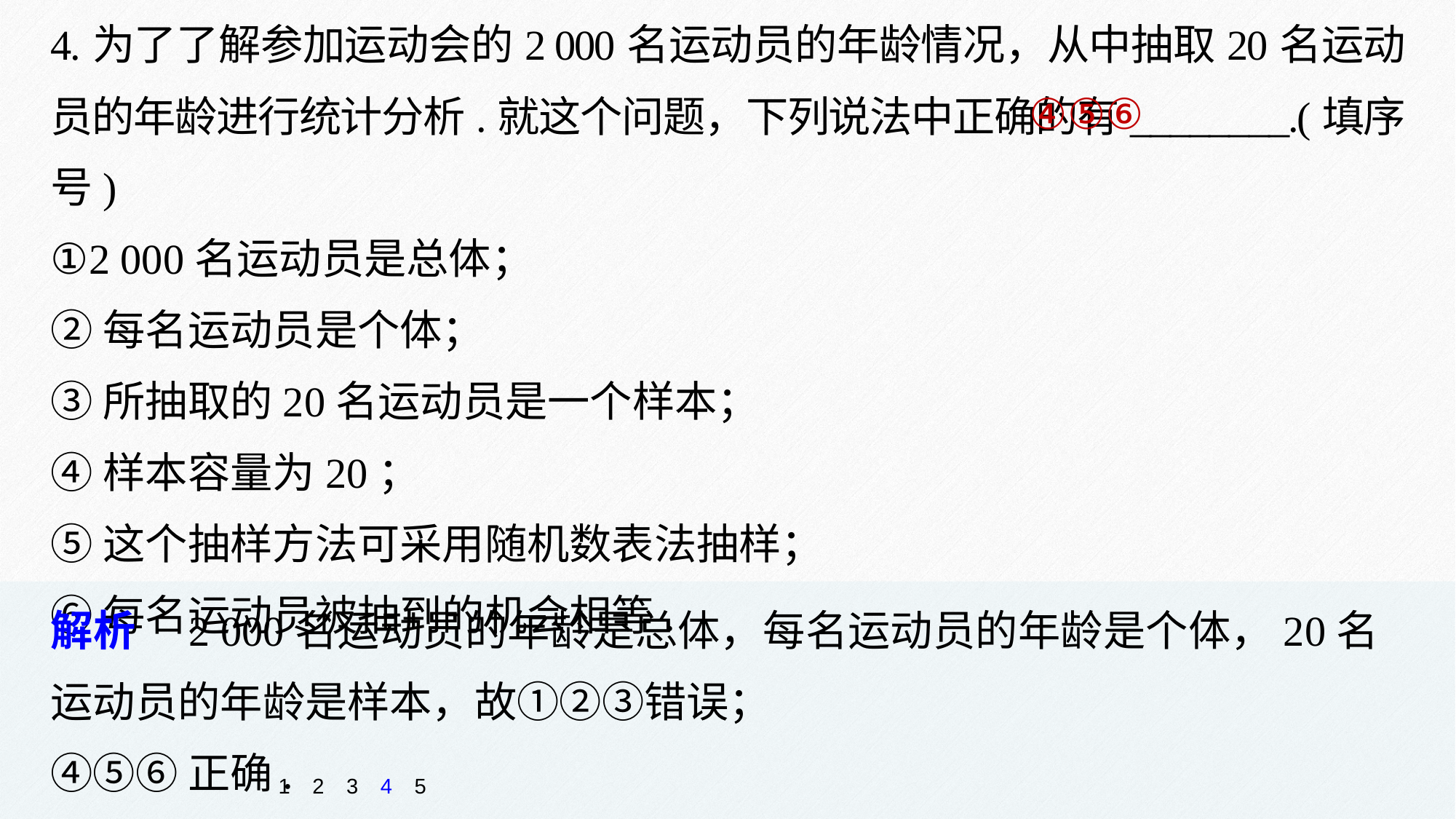

4.为了了解参加运动会的2 000名运动员的年龄情况，从中抽取20名运动员的年龄进行统计分析.就这个问题，下列说法中正确的有________.(填序号)
①2 000名运动员是总体；
②每名运动员是个体；
③所抽取的20名运动员是一个样本；
④样本容量为20；
⑤这个抽样方法可采用随机数表法抽样；
⑥每名运动员被抽到的机会相等.
④⑤⑥
解析　2 000名运动员的年龄是总体，每名运动员的年龄是个体，20名运动员的年龄是样本，故①②③错误；
④⑤⑥正确.
1
2
3
4
5